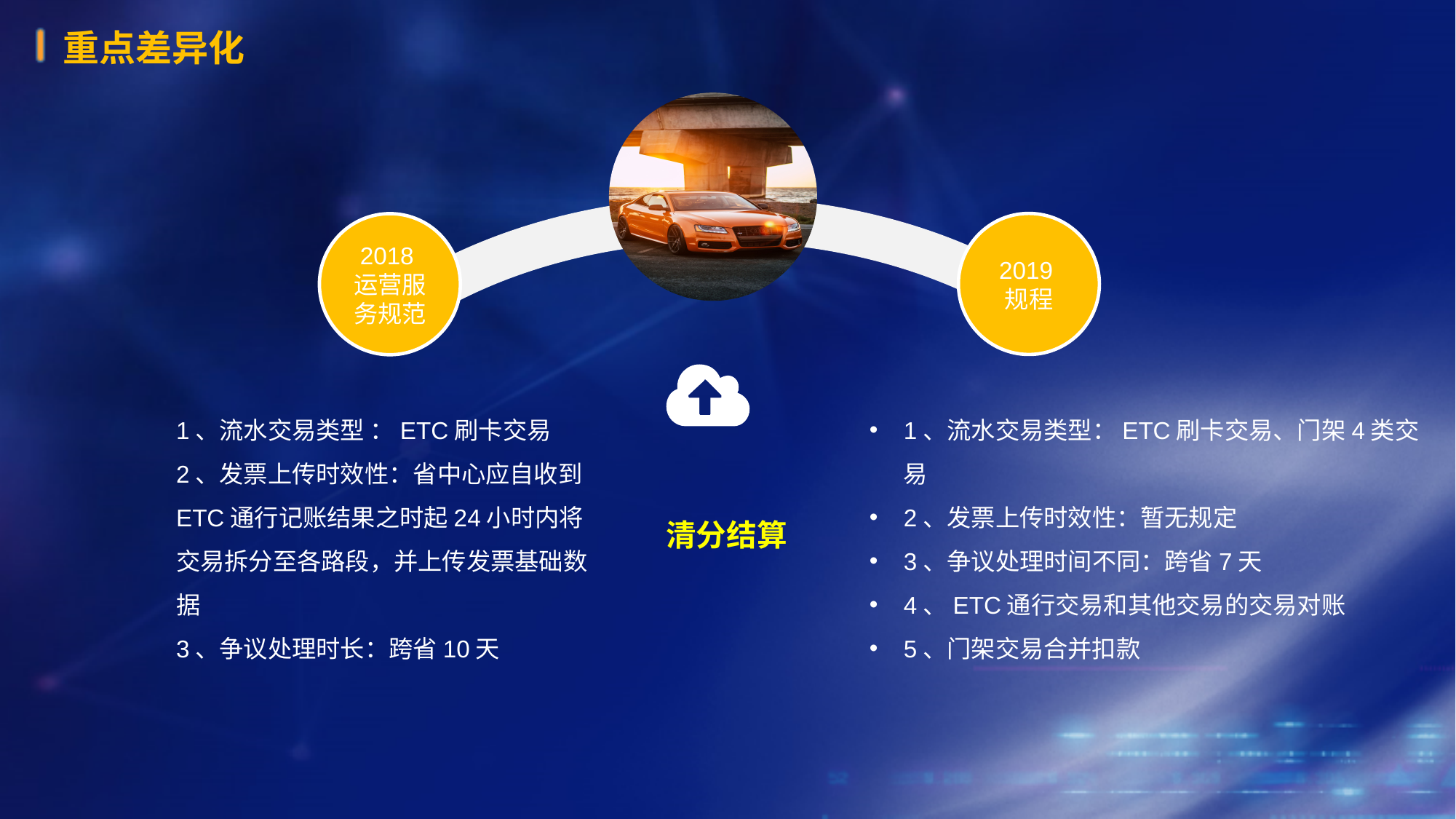

重点差异化

2019规程
2018运营服务规范

1、流水交易类型 ：ETC刷卡交易
2、发票上传时效性：省中心应自收到ETC通行记账结果之时起24小时内将交易拆分至各路段，并上传发票基础数据
3、争议处理时长：跨省10天
1、流水交易类型：ETC刷卡交易、门架4类交易
2、发票上传时效性：暂无规定
3、争议处理时间不同：跨省7天
4、ETC通行交易和其他交易的交易对账
5、门架交易合并扣款

清分结算